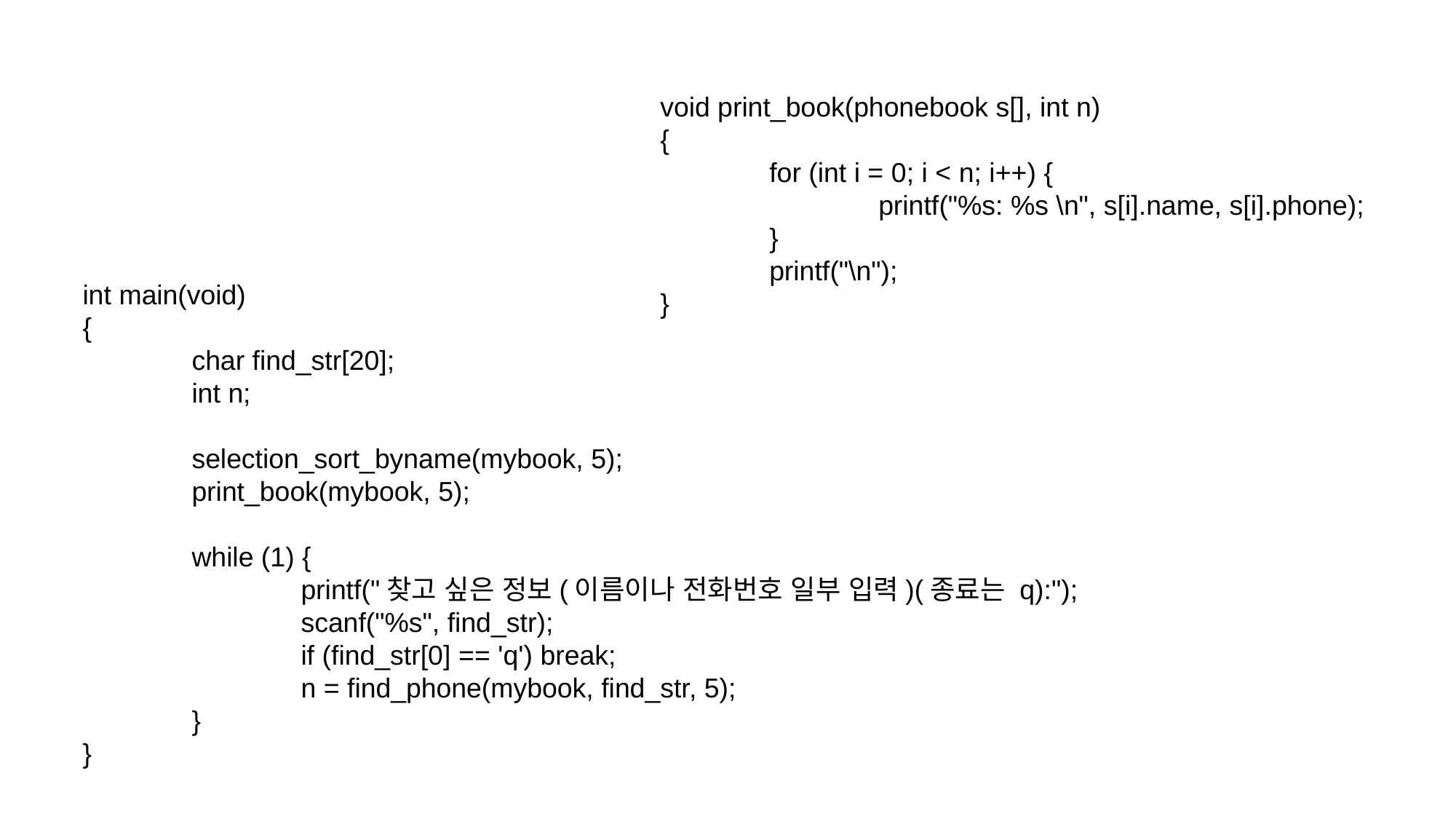

void print_book(phonebook s[], int n)
{
	for (int i = 0; i < n; i++) {
		printf("%s: %s \n", s[i].name, s[i].phone);
	}
	printf("\n");
}
int main(void)
{
	char find_str[20];
	int n;

	selection_sort_byname(mybook, 5);
	print_book(mybook, 5);

	while (1) {
		printf("찾고 싶은 정보(이름이나 전화번호 일부 입력)(종료는 q):");
		scanf("%s", find_str);
		if (find_str[0] == 'q') break;
		n = find_phone(mybook, find_str, 5);
	}
}